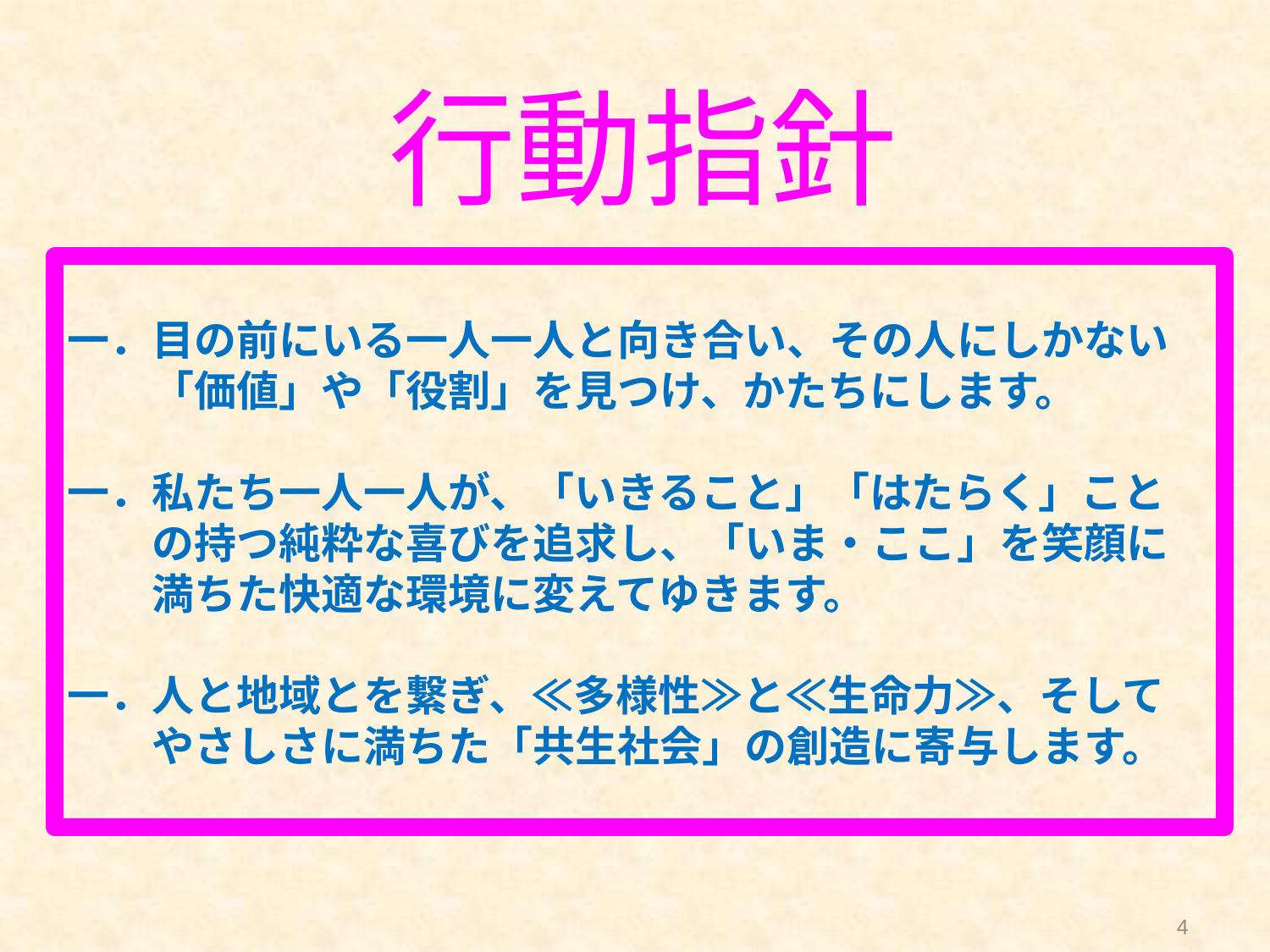

# 行動指針

一．目の前にいる一人一人と向き合い、その人にしかない
　　「価値」や「役割」を見つけ、かたちにします。

一．私たち一人一人が、「いきること」「はたらく」こと
　　の持つ純粋な喜びを追求し、「いま・ここ」を笑顔に
　　満ちた快適な環境に変えてゆきます。

一．人と地域とを繋ぎ、≪多様性≫と≪生命力≫、そして
　　やさしさに満ちた「共生社会」の創造に寄与します。

4